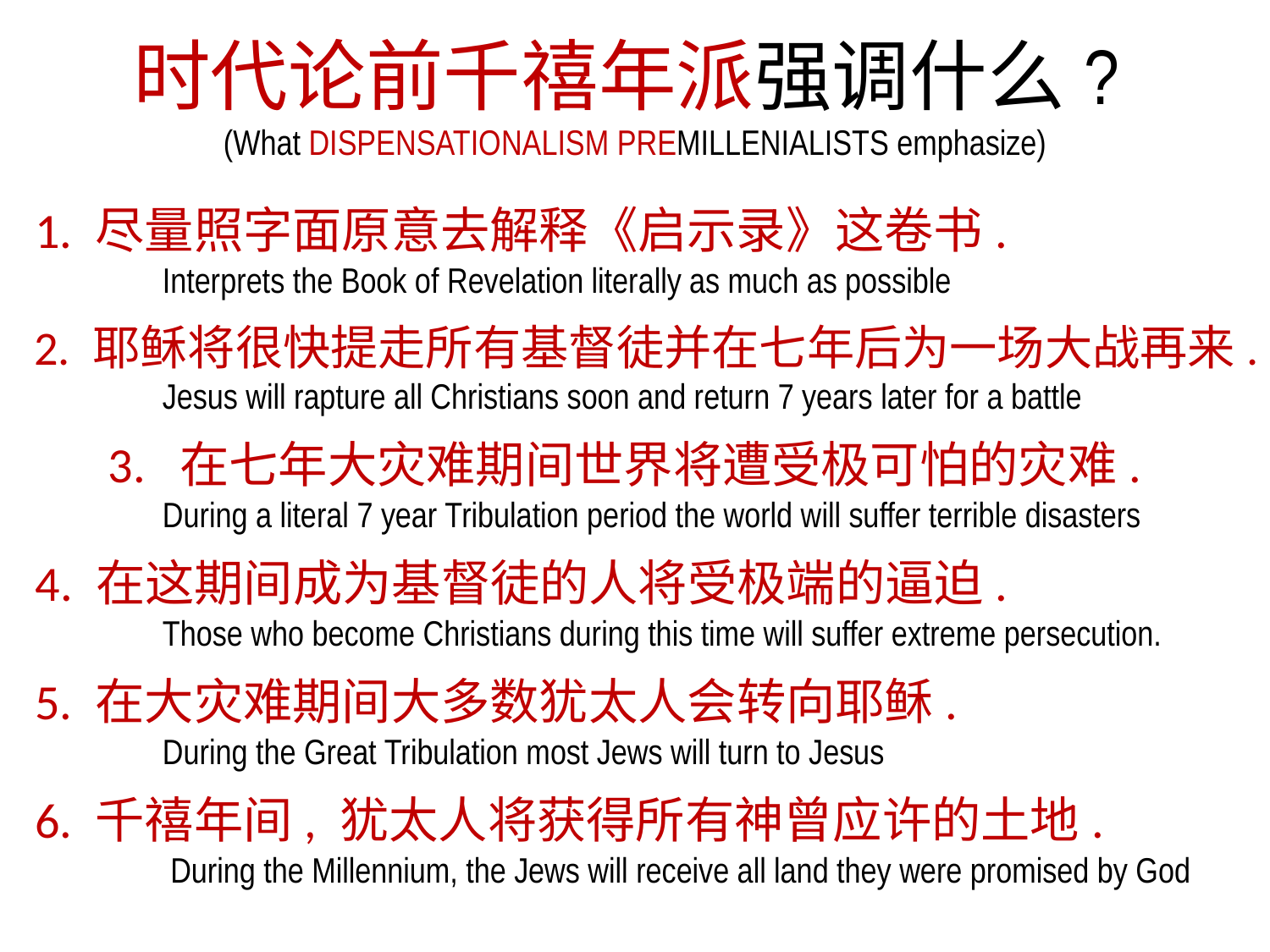

时代论前千禧年派强调什么?
(What DISPENSATIONALISM PREMILLENIALISTS emphasize)

  1. 尽量照字面原意去解释《启示录》这卷书.
		Interprets the Book of Revelation literally as much as possible

  2. 耶稣将很快提走所有基督徒并在七年后为一场大战再来.
		Jesus will rapture all Christians soon and return 7 years later for a battle

	3.  在七年大灾难期间世界将遭受极可怕的灾难.
		During a literal 7 year Tribulation period the world will suffer terrible disasters
4. 在这期间成为基督徒的人将受极端的逼迫.
	          	Those who become Christians during this time will suffer extreme persecution.

  5. 在大灾难期间大多数犹太人会转向耶稣.
		During the Great Tribulation most Jews will turn to Jesus

  6. 千禧年间, 犹太人将获得所有神曾应许的土地.
		 During the Millennium, the Jews will receive all land they were promised by God